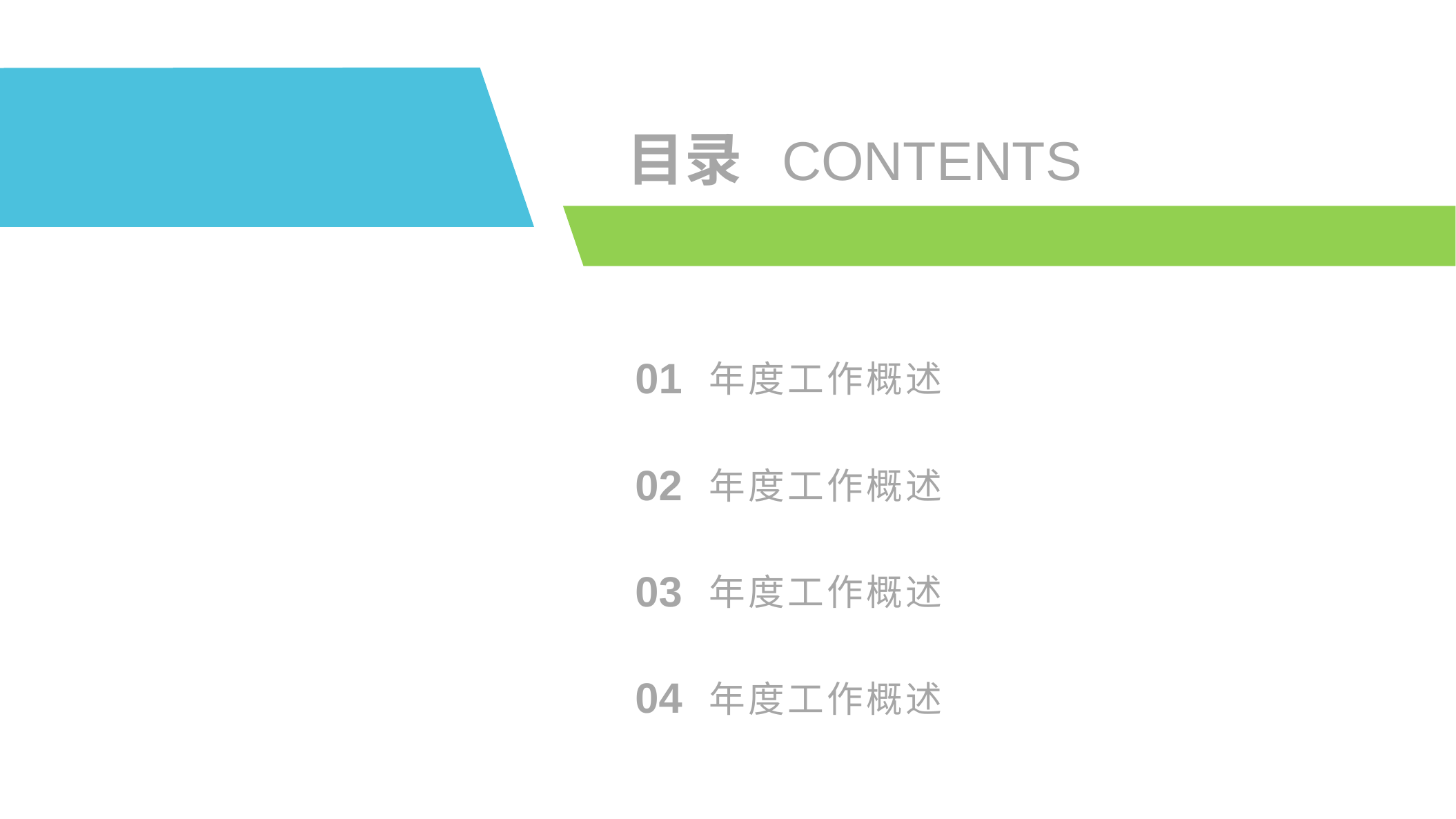

目录  CONTENTS

01
年度工作概述
02
年度工作概述
03
年度工作概述
04
年度工作概述